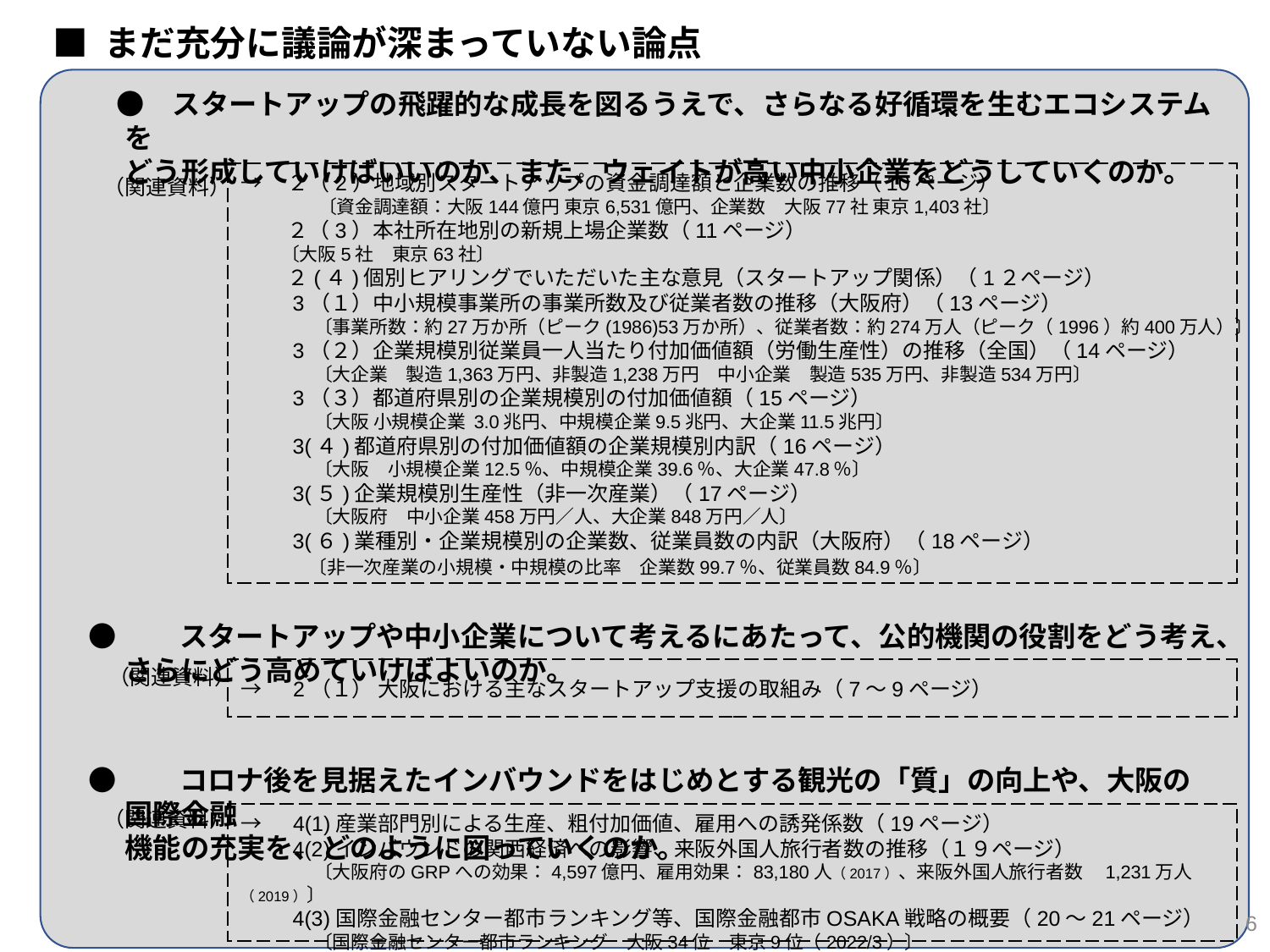

■ まだ充分に議論が深まっていない論点

　●　スタートアップの飛躍的な成長を図るうえで、さらなる好循環を生むエコシステムを
どう形成していけばいいのか、また、ウェイトが高い中小企業をどうしていくのか。

●　　スタートアップや中小企業について考えるにあたって、公的機関の役割をどう考え、さらにどう高めていけばよいのか。

●　　コロナ後を見据えたインバウンドをはじめとする観光の「質」の向上や、大阪の国際金融
機能の充実を、どのように図っていくのか。
→　２（2）地域別スタートアップの資金調達額と企業数の推移（10ページ）
　 　　　〔資金調達額：大阪144億円 東京6,531億円、企業数　大阪77社 東京1,403社〕
　 　２（3）本社所在地別の新規上場企業数（11ページ）
         〔大阪5社　東京63社〕
　　 ２(４)個別ヒアリングでいただいた主な意見（スタートアップ関係）（1２ページ）
　　 3（１）中小規模事業所の事業所数及び従業者数の推移（大阪府）（13ページ）
　　　　〔事業所数：約27万か所（ピーク(1986)53万か所）、従業者数：約274万人（ピーク（1996）約400万人）〕
　　 3（２）企業規模別従業員一人当たり付加価値額（労働生産性）の推移（全国）（14ページ）
　　　　〔大企業　製造1,363万円、非製造1,238万円　中小企業　製造535万円、非製造534万円〕
　　 3（３）都道府県別の企業規模別の付加価値額（15ページ）
　　　　〔大阪 小規模企業 3.0兆円、中規模企業9.5兆円、大企業11.5兆円〕
　　 3(４)都道府県別の付加価値額の企業規模別内訳（16ページ）
　　　　〔大阪　小規模企業12.5％、中規模企業39.6％、大企業47.8％〕
　 　3(５)企業規模別生産性（非一次産業）（17ページ）
　　　　〔大阪府　中小企業458万円／人、大企業848万円／人〕
　　 3(６)業種別・企業規模別の企業数、従業員数の内訳（大阪府）（18ページ）
　　　 〔非一次産業の小規模・中規模の比率　企業数99.7％、従業員数84.9％〕
（関連資料）
（関連資料）
→　2（１） 大阪における主なスタートアップ支援の取組み（7～9ページ）
（関連資料）
→　4(1)産業部門別による生産、粗付加価値、雇用への誘発係数（19ページ）
　　 4(2)インバウンドの関西経済への影響、来阪外国人旅行者数の推移（１９ページ）
　　　　〔大阪府のGRPへの効果：4,597億円、雇用効果：83,180人（2017）、来阪外国人旅行者数　1,231万人（2019）〕
　　 4(3)国際金融センター都市ランキング等、国際金融都市OSAKA戦略の概要（20～21ページ）
　　　　〔国際金融センター都市ランキング　大阪34位　東京9位（2022/3）〕
6